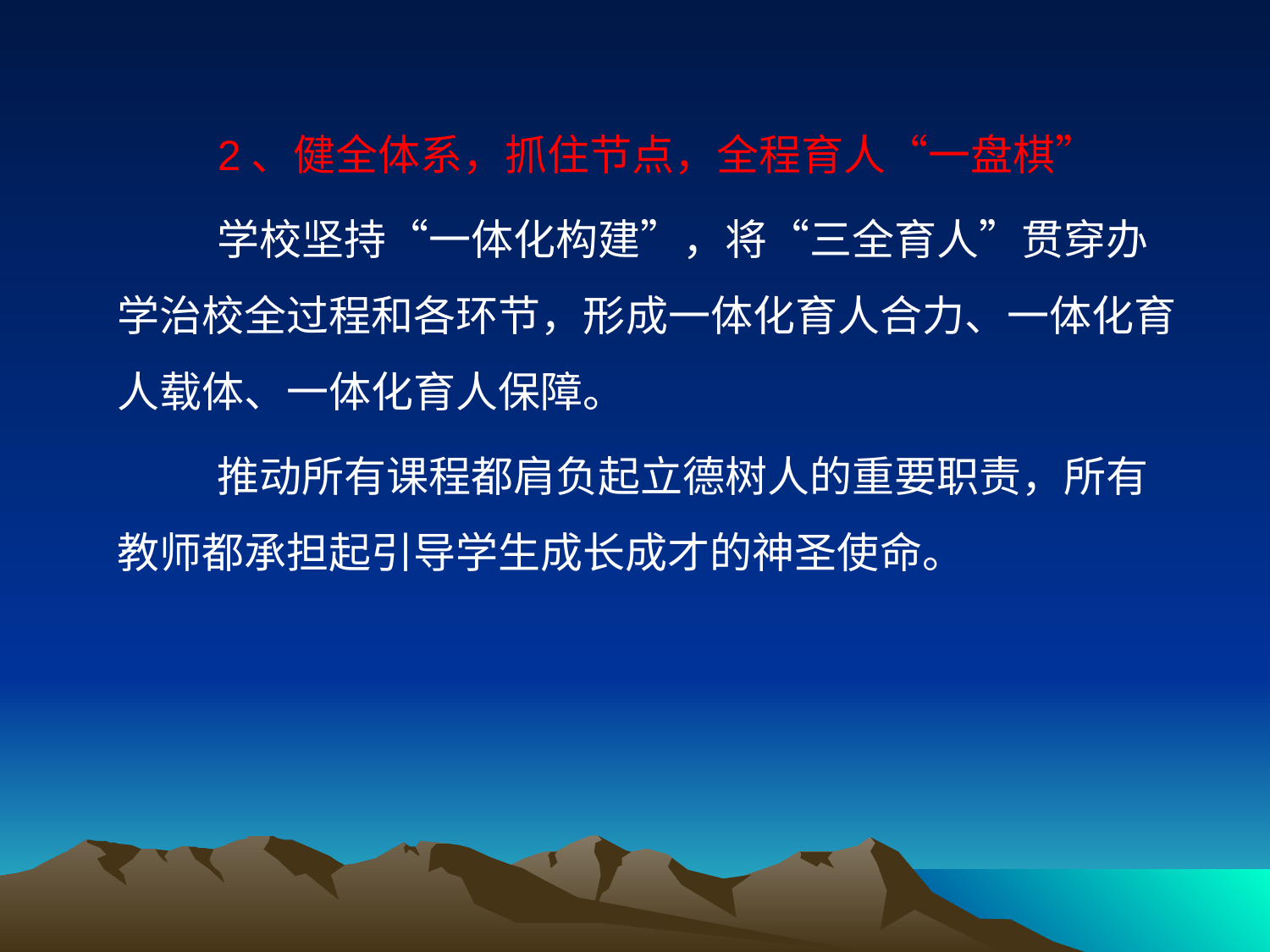

2、健全体系，抓住节点，全程育人“一盘棋”
学校坚持“一体化构建”，将“三全育人”贯穿办学治校全过程和各环节，形成一体化育人合力、一体化育人载体、一体化育人保障。
推动所有课程都肩负起立德树人的重要职责，所有教师都承担起引导学生成长成才的神圣使命。